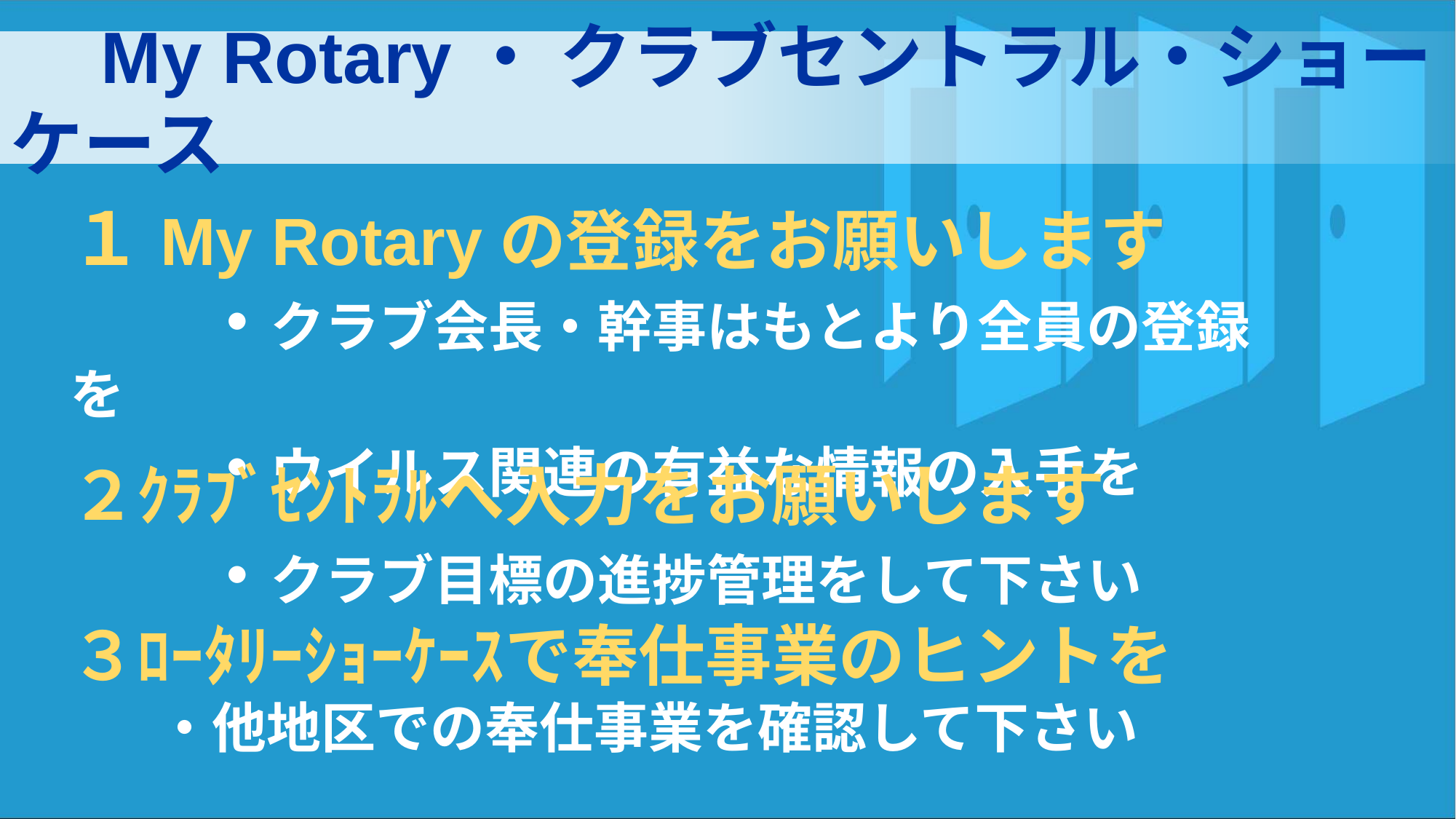

My Rotary・ クラブセントラル・ショーケース
１My Rotaryの登録をお願いします
　　・クラブ会長・幹事はもとより全員の登録を
　　・ウイルス関連の有益な情報の入手を

RIの柔軟性・多様性
２ｸﾗﾌﾞｾﾝﾄﾗﾙへ入力をお願いします
　　・クラブ目標の進捗管理をして下さい
３ﾛｰﾀﾘｰｼｮｰｹｰｽで奉仕事業のヒントを
      ・他地区での奉仕事業を確認して下さい

自らの地区・クラブ・委員会の
立ち位置を知る